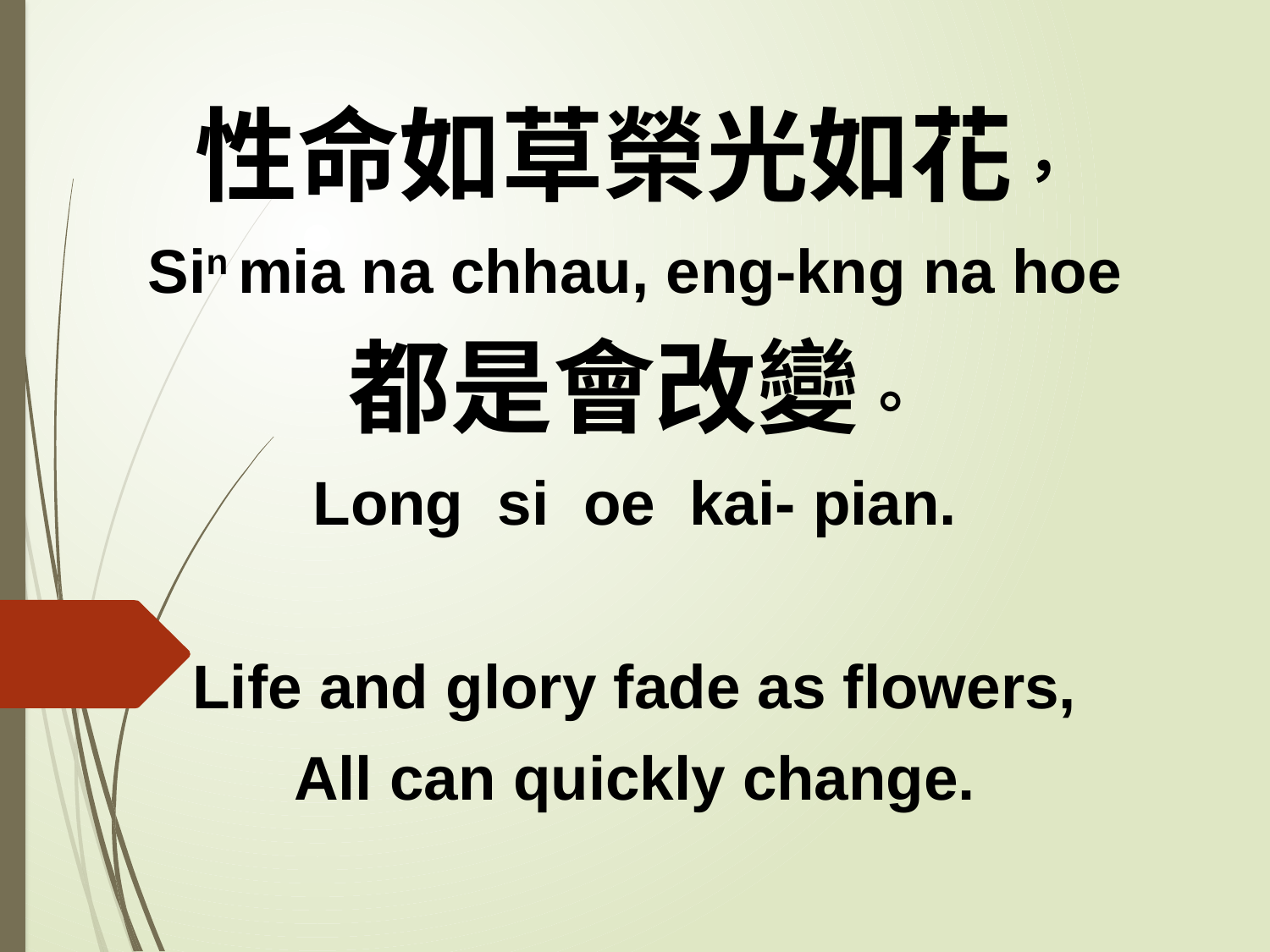

性命如草榮光如花，
Sin mia na chhau, eng-kng na hoe
都是會改變。
Long  si  oe  kai- pian.

Life and glory fade as flowers,
All can quickly change.